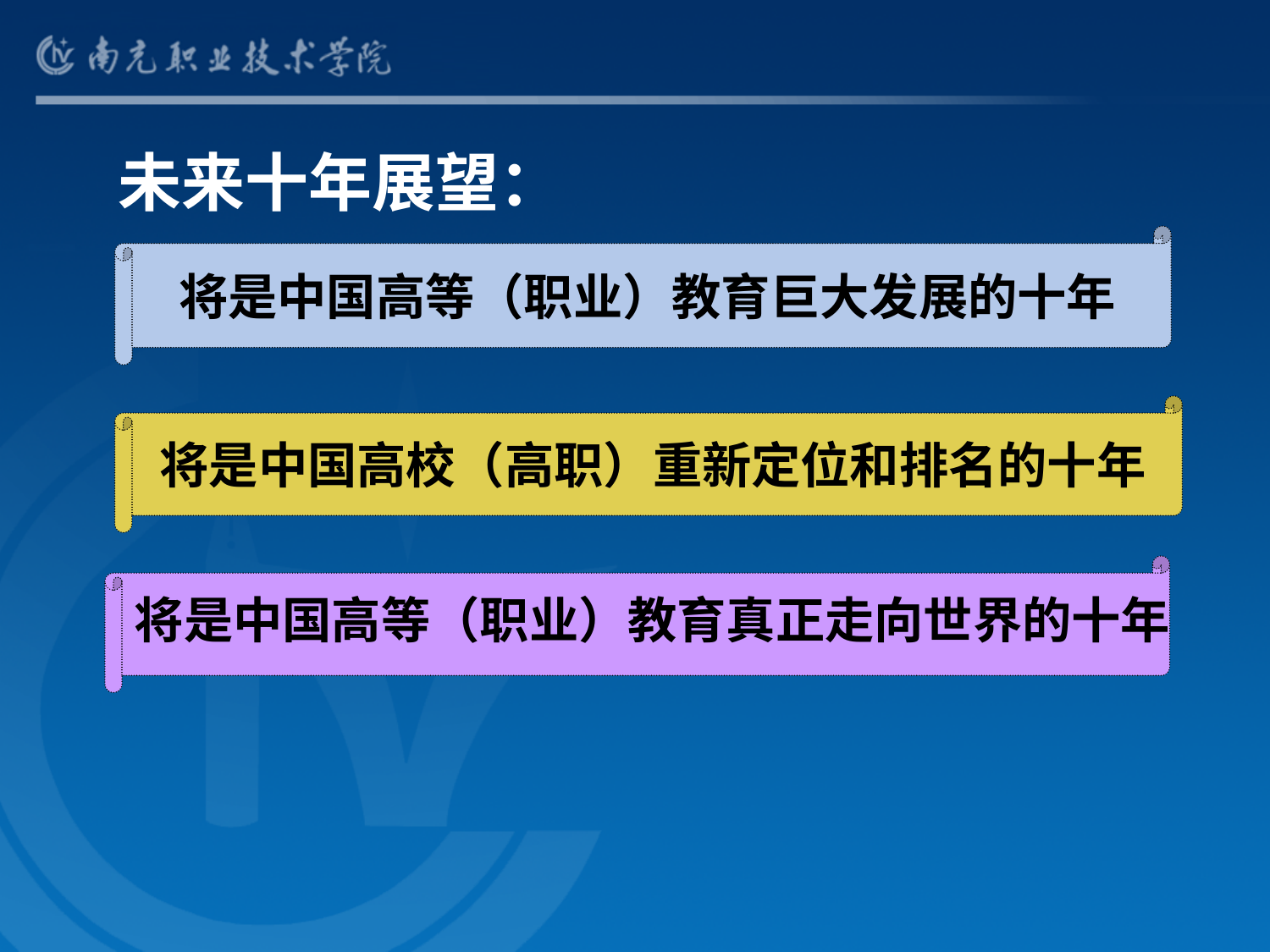

未来十年展望：
将是中国高等（职业）教育巨大发展的十年
将是中国高校（高职）重新定位和排名的十年
将是中国高等（职业）教育真正走向世界的十年